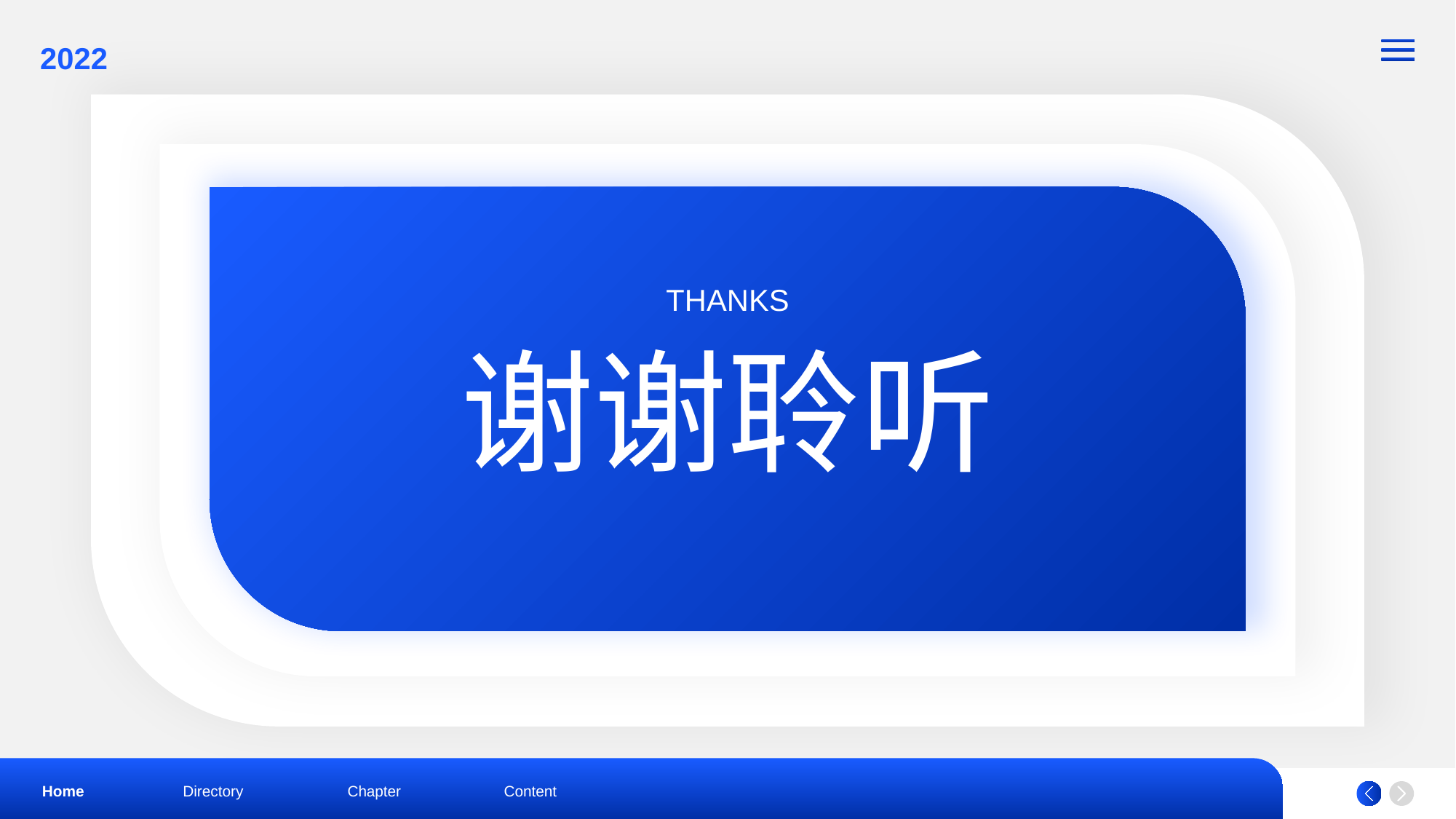

2022

THANKS
谢谢聆听
Home
Directory
Chapter
Content